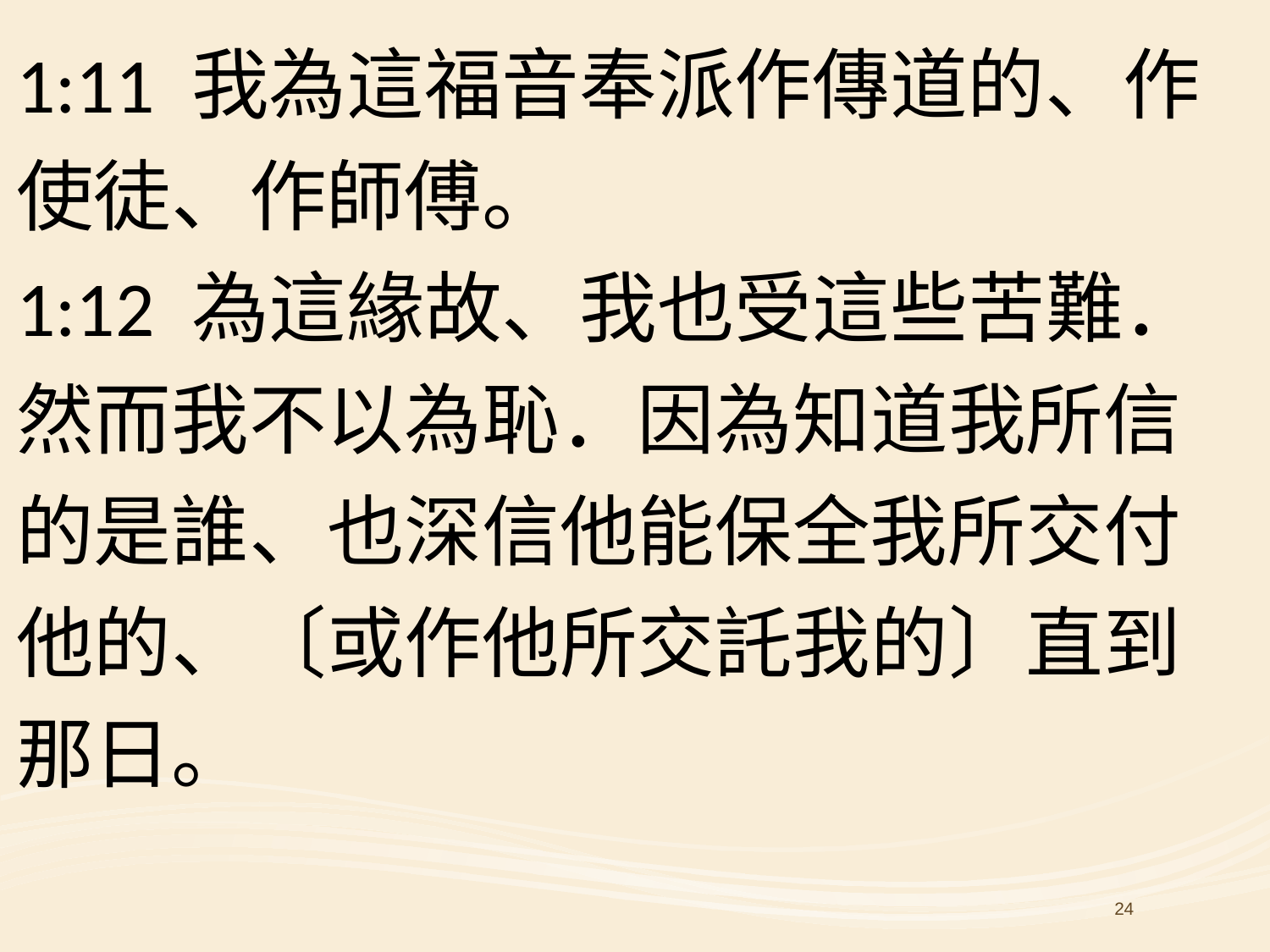

#
1:11 我為這福音奉派作傳道的、作使徒、作師傅。
1:12 為這緣故、我也受這些苦難．然而我不以為恥．因為知道我所信的是誰、也深信他能保全我所交付他的、〔或作他所交託我的〕直到那日。
24